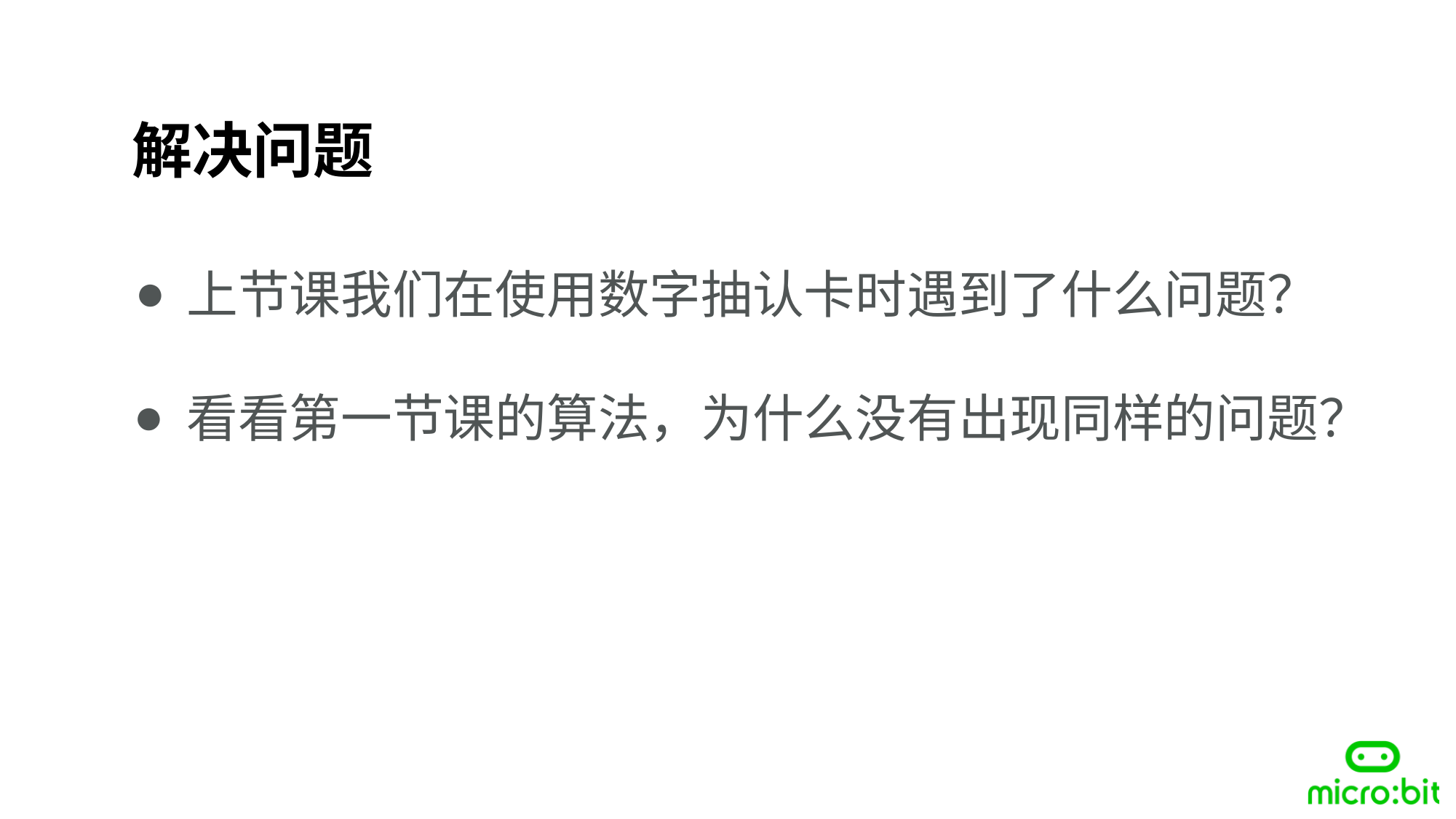

解决问题

上节课我们在使用数字抽认卡时遇到了什么问题？

看看第一节课的算法，为什么没有出现同样的问题？